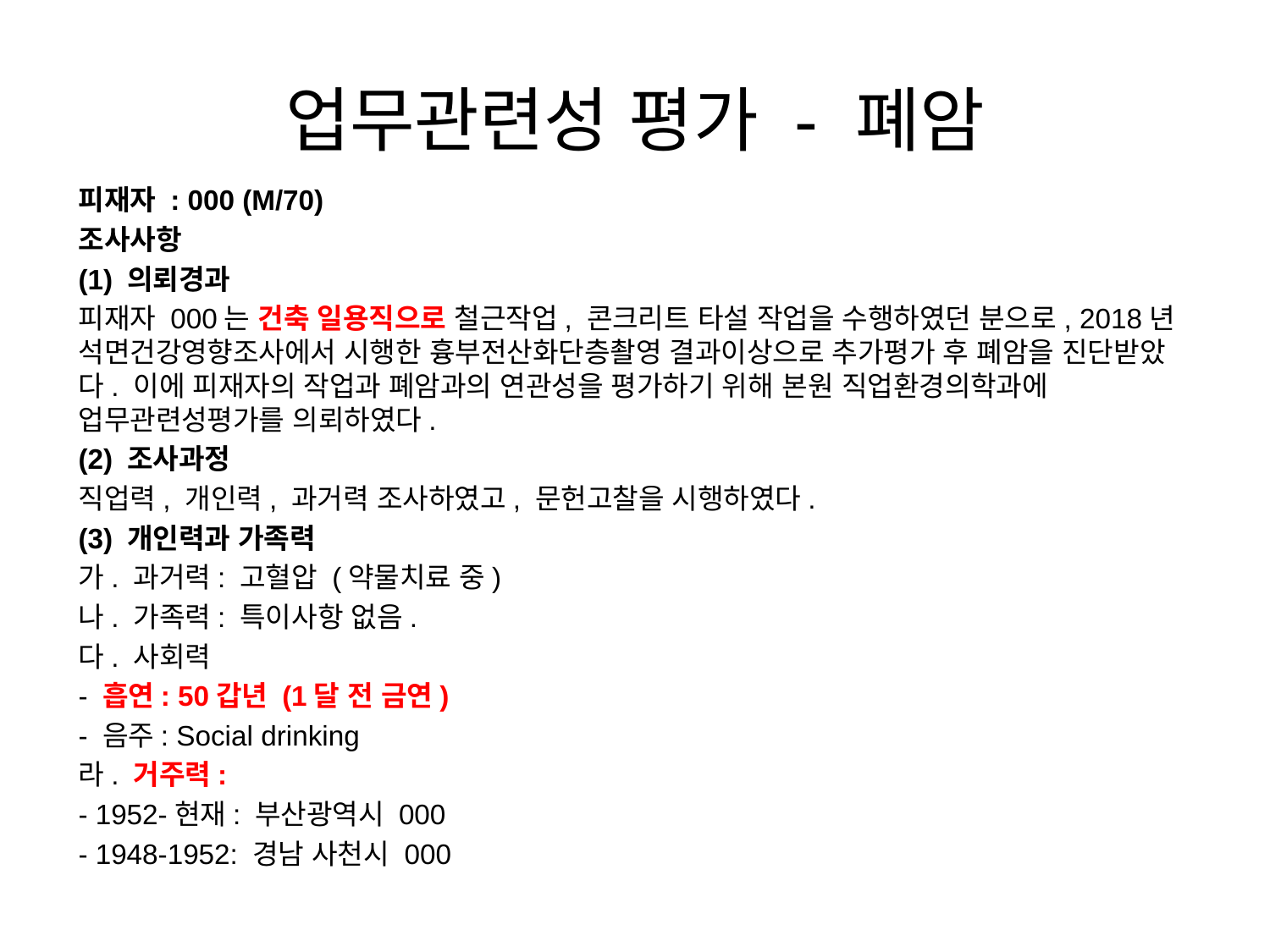

# 업무관련성 평가 - 폐암
피재자 : 000 (M/70)
조사사항
(1) 의뢰경과
피재자 000는 건축 일용직으로 철근작업, 콘크리트 타설 작업을 수행하였던 분으로, 2018년 석면건강영향조사에서 시행한 흉부전산화단층촬영 결과이상으로 추가평가 후 폐암을 진단받았다. 이에 피재자의 작업과 폐암과의 연관성을 평가하기 위해 본원 직업환경의학과에 업무관련성평가를 의뢰하였다.
(2) 조사과정
직업력, 개인력, 과거력 조사하였고, 문헌고찰을 시행하였다.
(3) 개인력과 가족력
가. 과거력: 고혈압 (약물치료 중)
나. 가족력: 특이사항 없음.
다. 사회력
- 흡연: 50갑년 (1달 전 금연)
- 음주: Social drinking
라. 거주력:
- 1952-현재: 부산광역시 000
- 1948-1952: 경남 사천시 000